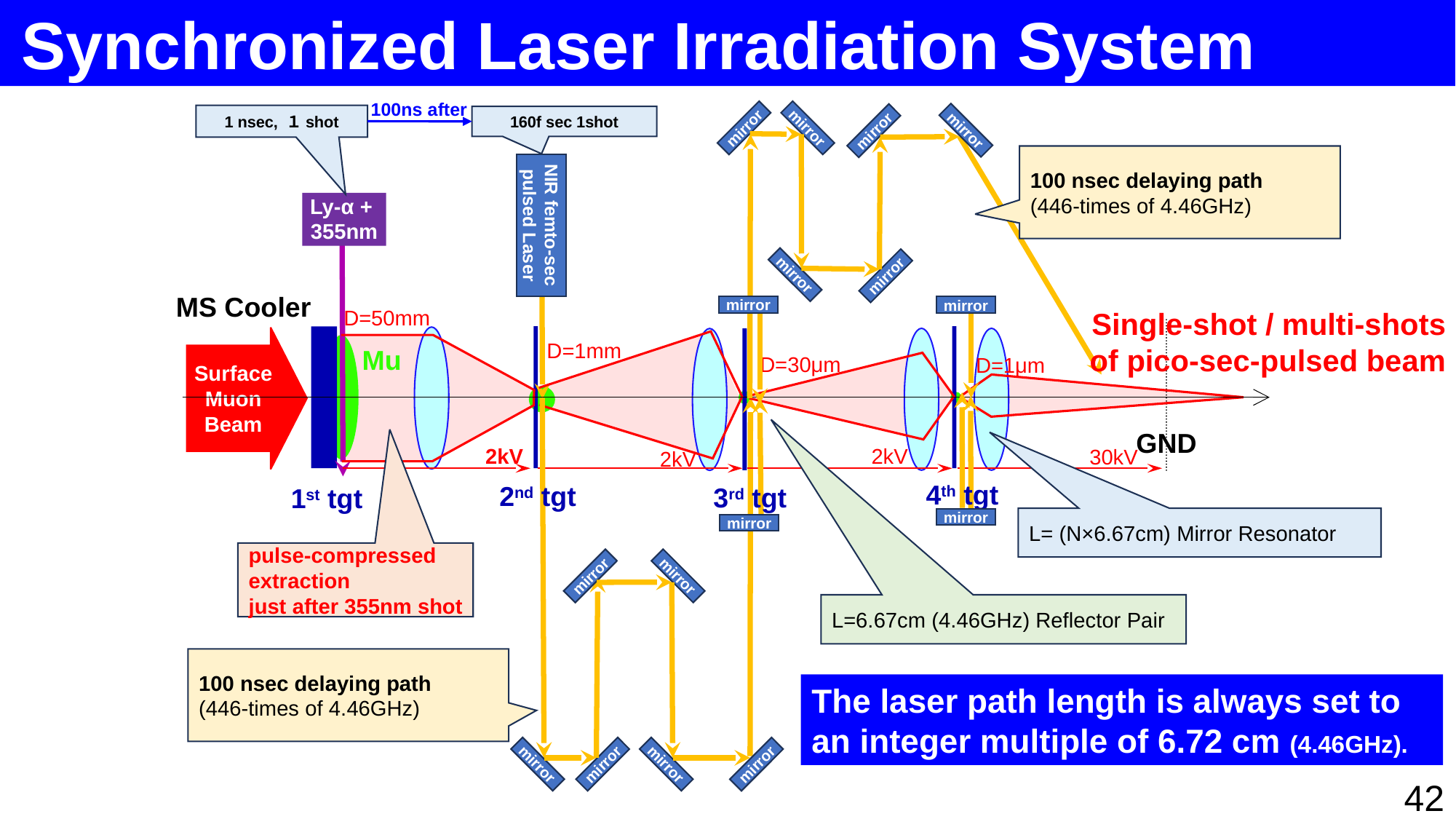

# Synchronized Laser Irradiation System
100ns after
1 nsec, １shot
160f sec 1shot
mirror
mirror
mirror
mirror
100 nsec delaying path
(446-times of 4.46GHz)
Ly-α +
355nm
NIR femto-sec
pulsed Laser
mirror
mirror
MS Cooler
mirror
mirror
D=50mm
Single-shot / multi-shots
 of pico-sec-pulsed beam

表面
ミュオンビーム
Surface
Muon Beam

D=1mm
Mu
D=30μm
D=1μm

GND
2kV
2kV
30kV
2kV
4th tgt
2nd tgt
3rd tgt
1st tgt
L= (N×6.67cm) Mirror Resonator
mirror
mirror
pulse-compressed
extraction
just after 355nm shot
mirror
mirror
L=6.67cm (4.46GHz) Reflector Pair
100 nsec delaying path
(446-times of 4.46GHz)
The laser path length is always set to an integer multiple of 6.72 cm (4.46GHz).
mirror
mirror
mirror
mirror
42